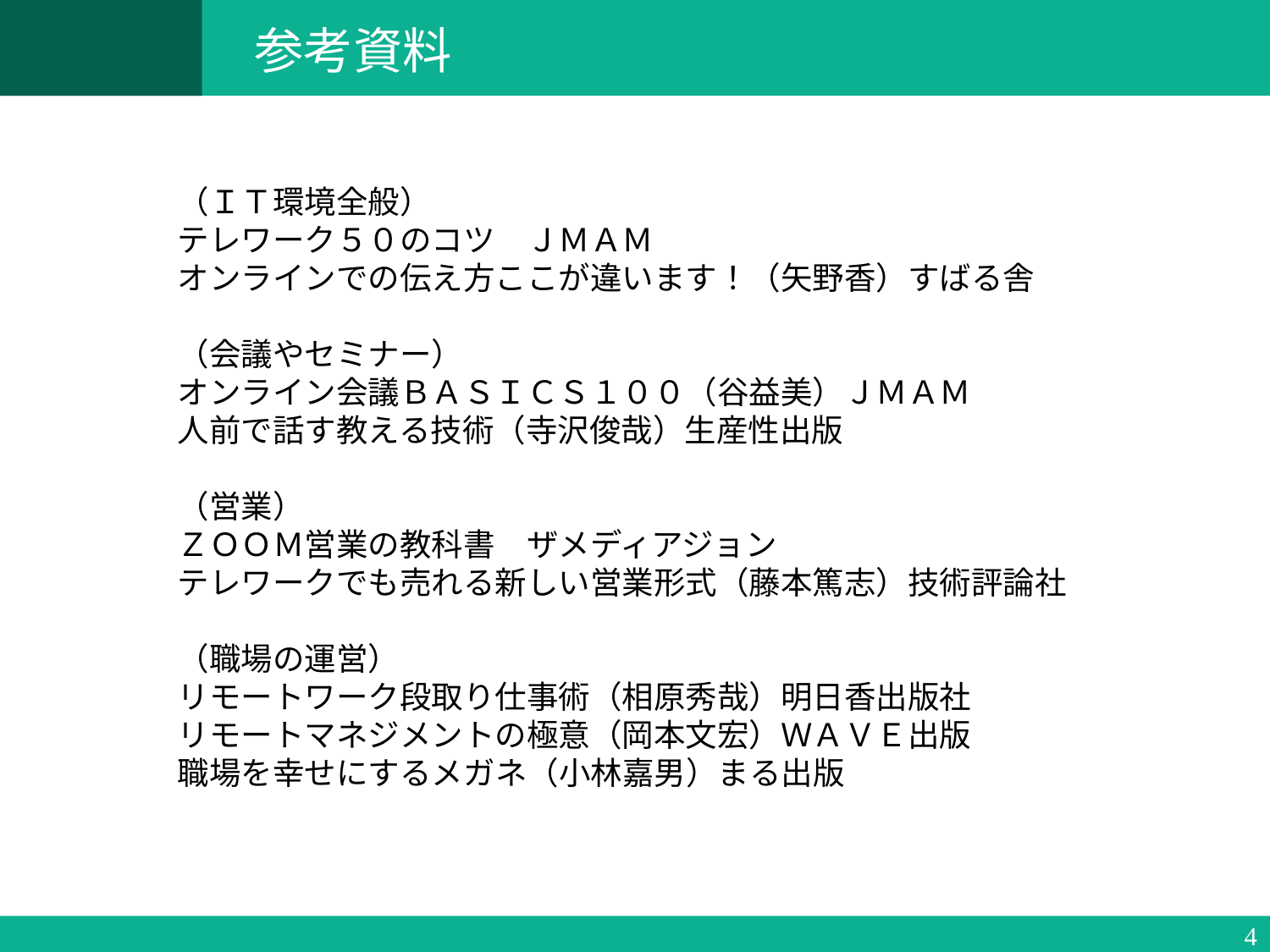

# 参考資料
（ＩＴ環境全般）
テレワーク５０のコツ　ＪＭＡＭ
オンラインでの伝え方ここが違います！（矢野香）すばる舎
（会議やセミナー）
オンライン会議ＢＡＳＩＣＳ１００（谷益美）ＪＭＡＭ
人前で話す教える技術（寺沢俊哉）生産性出版

（営業）
ＺＯＯＭ営業の教科書　ザメディアジョン
テレワークでも売れる新しい営業形式（藤本篤志）技術評論社

（職場の運営）
リモートワーク段取り仕事術（相原秀哉）明日香出版社
リモートマネジメントの極意（岡本文宏）ＷＡＶＥ出版
職場を幸せにするメガネ（小林嘉男）まる出版
41